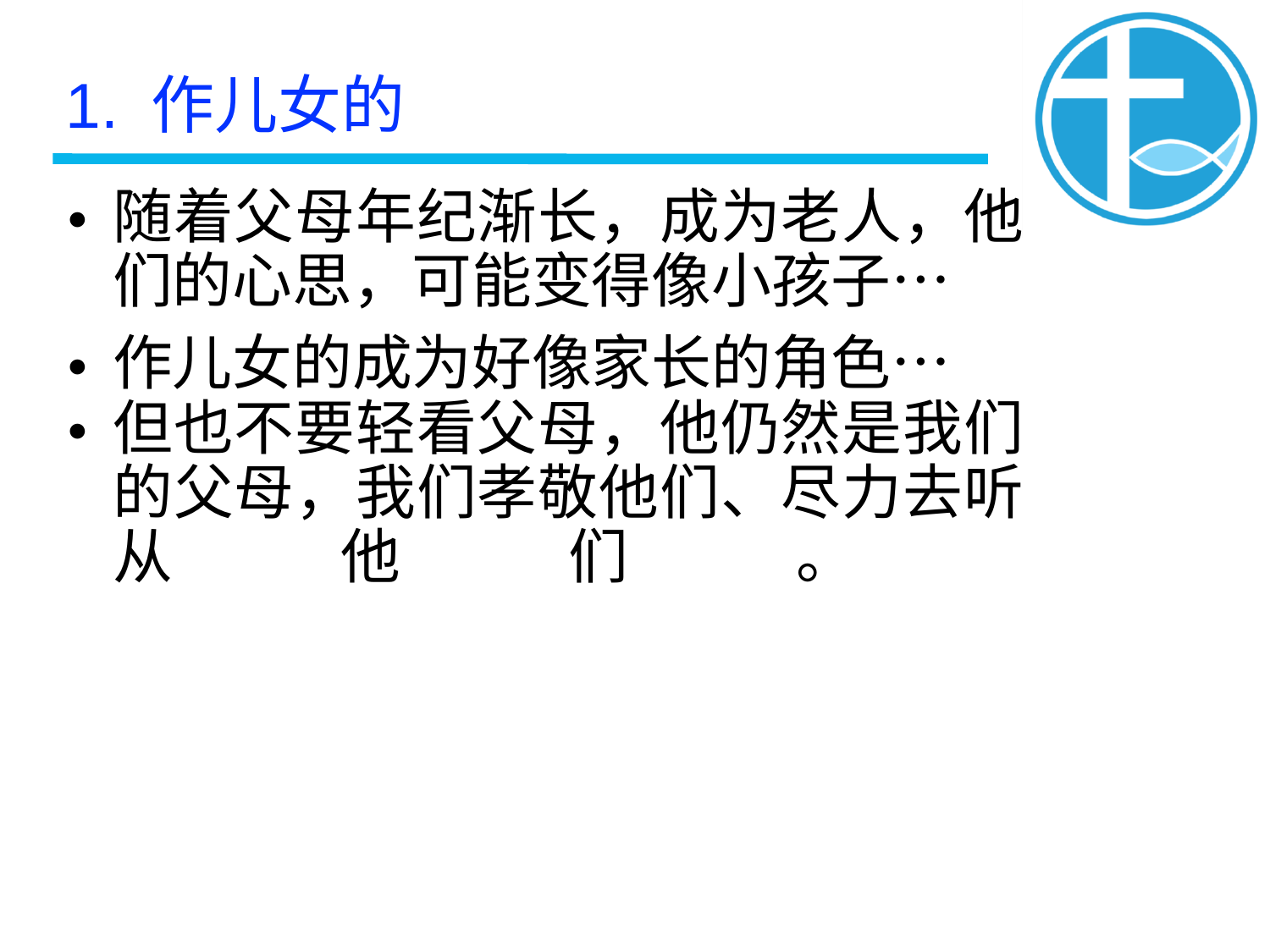

1. 作儿女的
随着父母年纪渐长，成为老人，他们的心思，可能变得像小孩子…
作儿女的成为好像家长的角色…
但也不要轻看父母，他仍然是我们的父母，我们孝敬他们、尽力去听从他们。